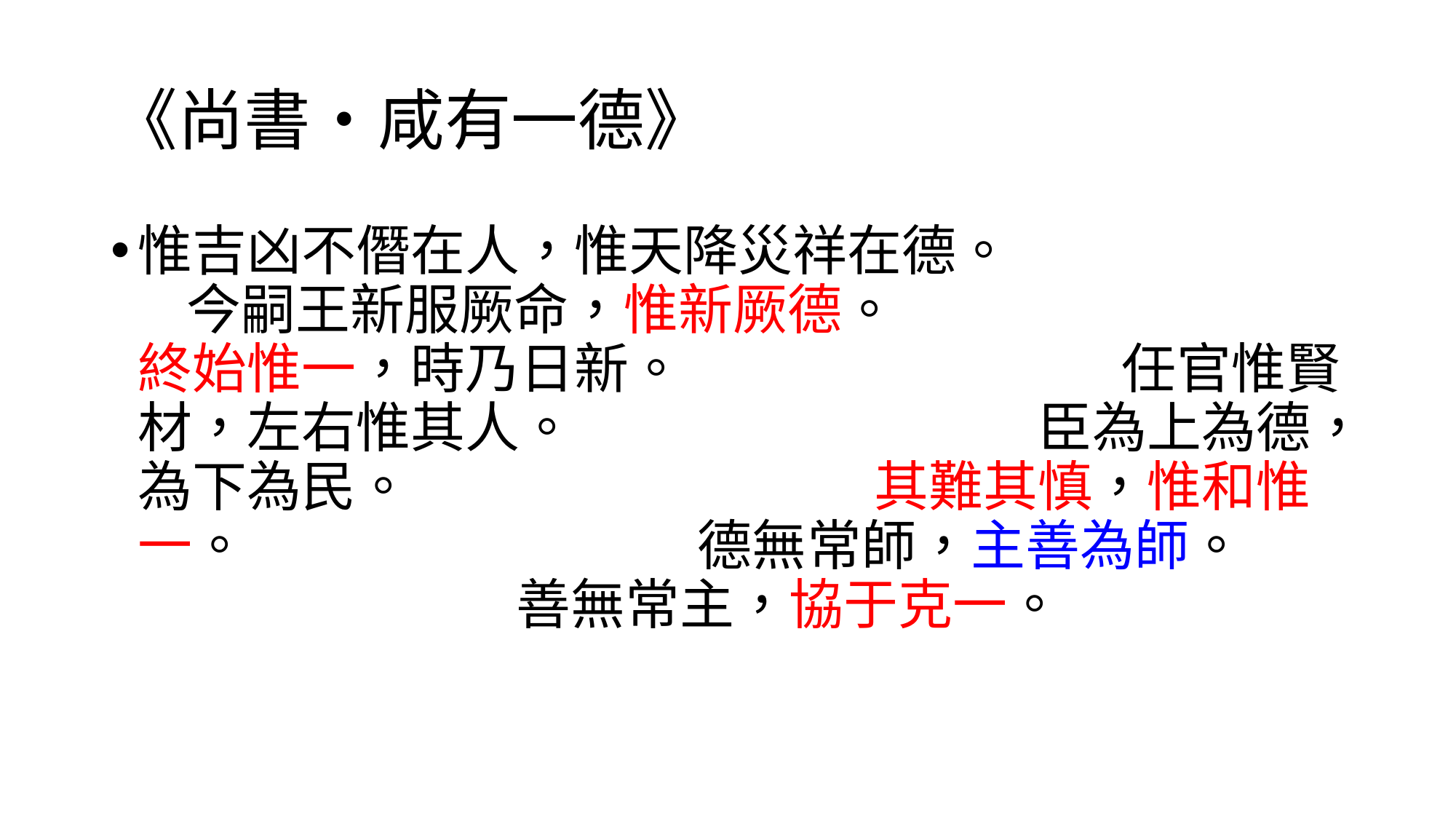

# 《尚書‧咸有一德》
惟吉凶不僭在人，惟天降災祥在德。                                今嗣王新服厥命，惟新厥德。                                   終始惟一，時乃日新。                                    任官惟賢材，左右惟其人。                                      臣為上為德，為下為民。                                      其難其慎，惟和惟一。                                     德無常師，主善為師。                                        善無常主，協于克一。